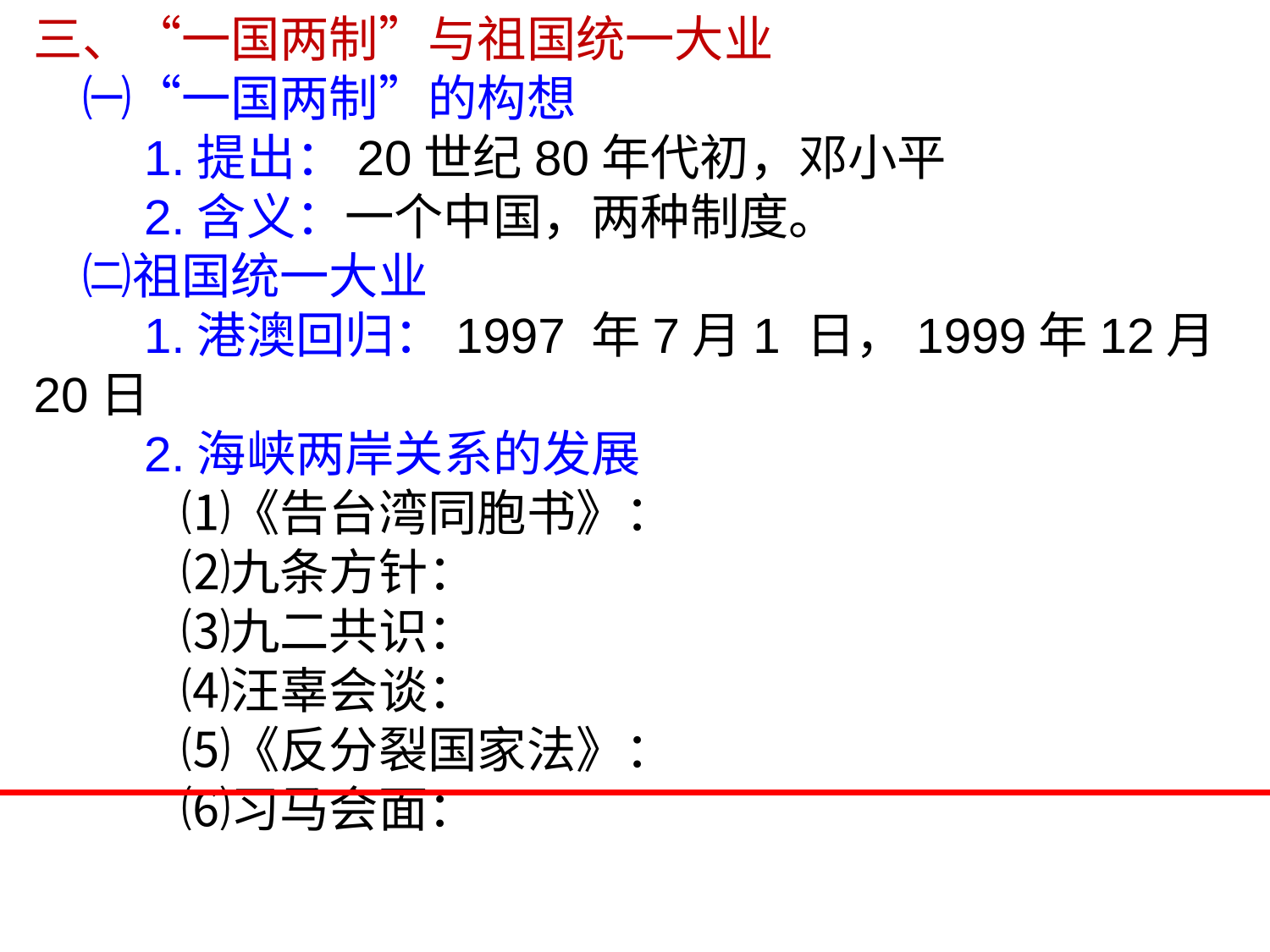

三、“一国两制”与祖国统一大业
　㈠“一国两制”的构想
　　1.提出：20世纪80年代初，邓小平
　　2.含义：一个中国，两种制度。
　㈡祖国统一大业
　　1.港澳回归：1997 年7月1 日，1999年12月20日
　　2.海峡两岸关系的发展
　　　⑴《告台湾同胞书》：
　　　⑵九条方针：
　　　⑶九二共识：
　　　⑷汪辜会谈：
　　　⑸《反分裂国家法》：
　　　⑹习马会面：